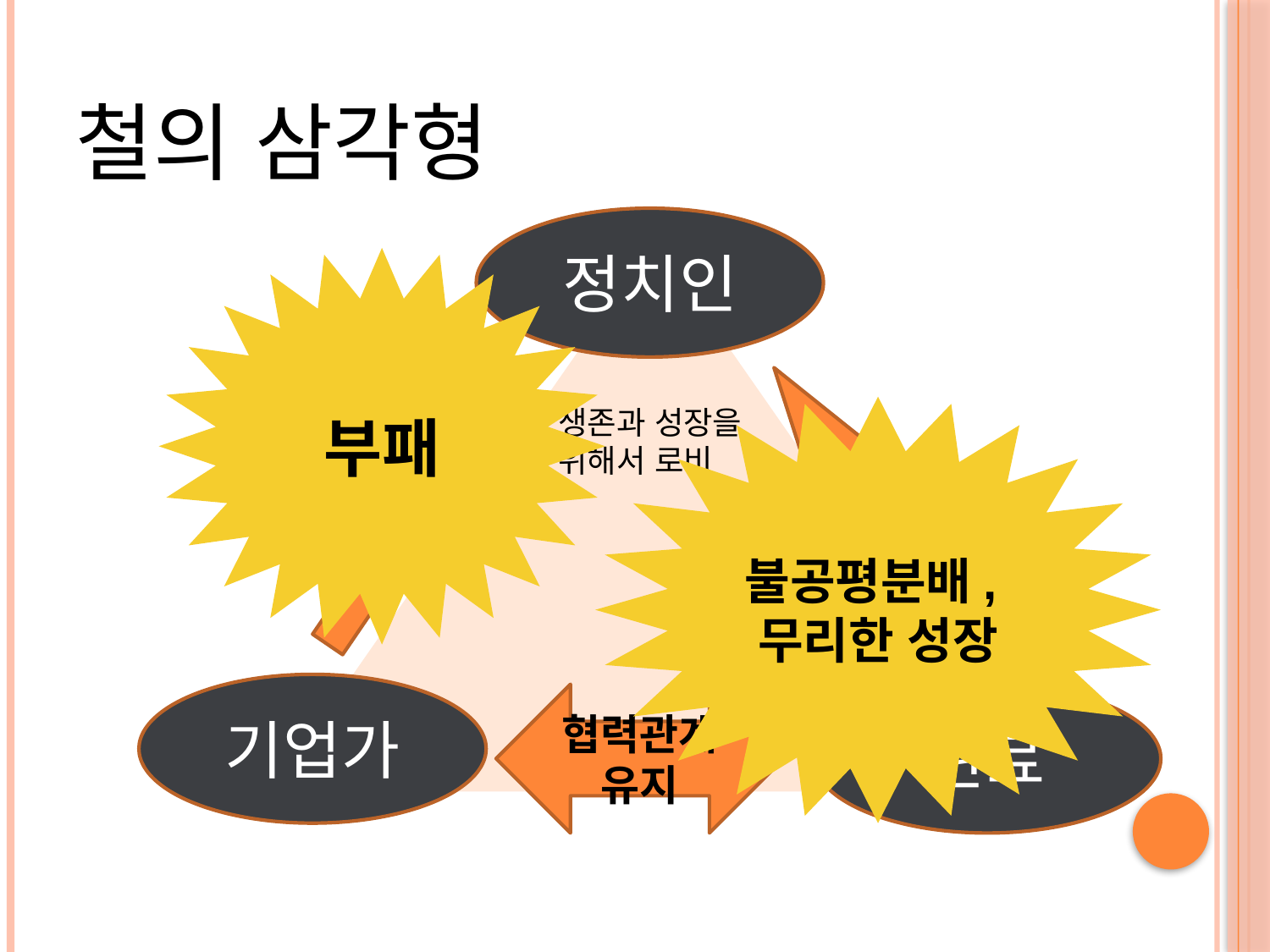

# 철의 삼각형
정치인

부패
불공평분배,
무리한 성장
생존과 성장을 위해서 로비

기업가
관료
협력관계 유지